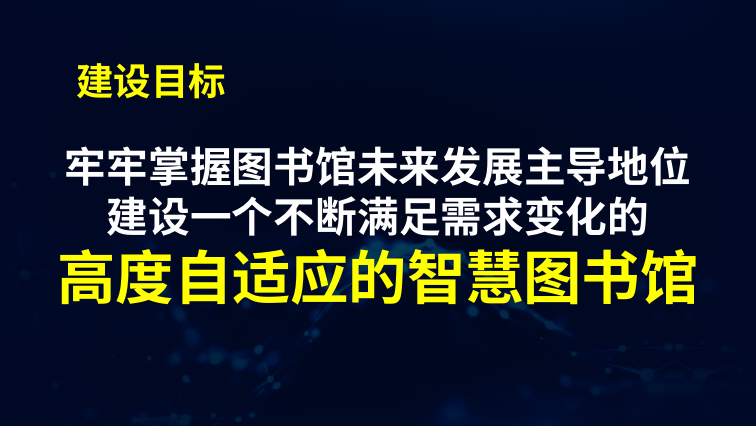

建设目标
牢牢掌握图书馆未来发展主导地位
建设一个不断满足需求变化的
高度自适应的智慧图书馆